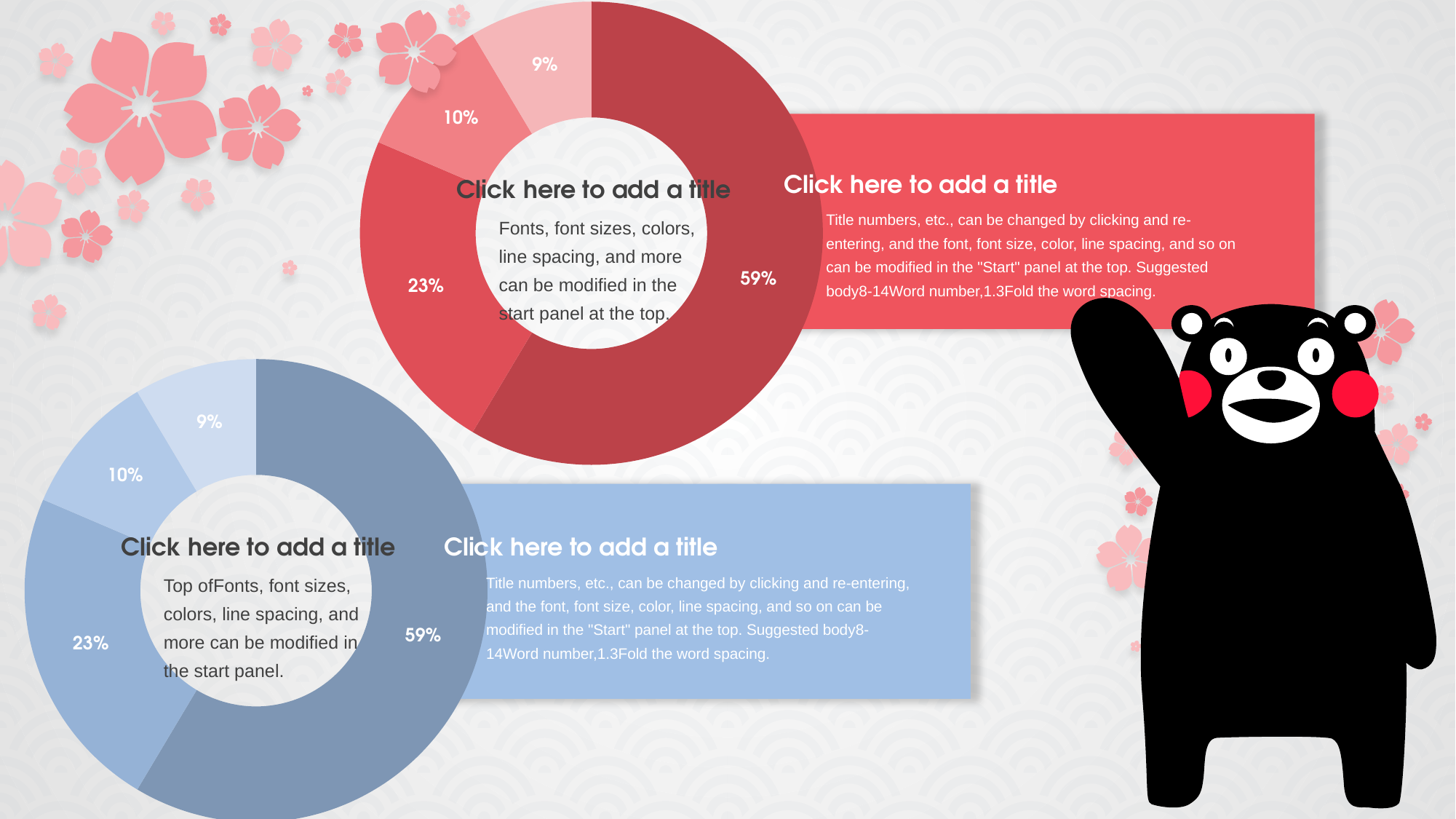

### Chart

| Category | 销售额 |
|---|---|
| 第一季度 | 8.2 |
| 第二季度 | 3.2 |
| 第三季度 | 1.4 |
| 第四季度 | 1.2 |

Click here to add a title
Click here to add a title

Title numbers, etc., can be changed by clicking and re-entering, and the font, font size, color, line spacing, and so on can be modified in the "Start" panel at the top. Suggested body8-14Word number,1.3Fold the word spacing.
Fonts, font sizes, colors, line spacing, and more can be modified in the start panel at the top.

### Chart

| Category | 销售额 |
|---|---|
| 第一季度 | 8.2 |
| 第二季度 | 3.2 |
| 第三季度 | 1.4 |
| 第四季度 | 1.2 |
Click here to add a title
Click here to add a title
Top ofFonts, font sizes, colors, line spacing, and more can be modified in the start panel.
Title numbers, etc., can be changed by clicking and re-entering, and the font, font size, color, line spacing, and so on can be modified in the "Start" panel at the top. Suggested body8-14Word number,1.3Fold the word spacing.